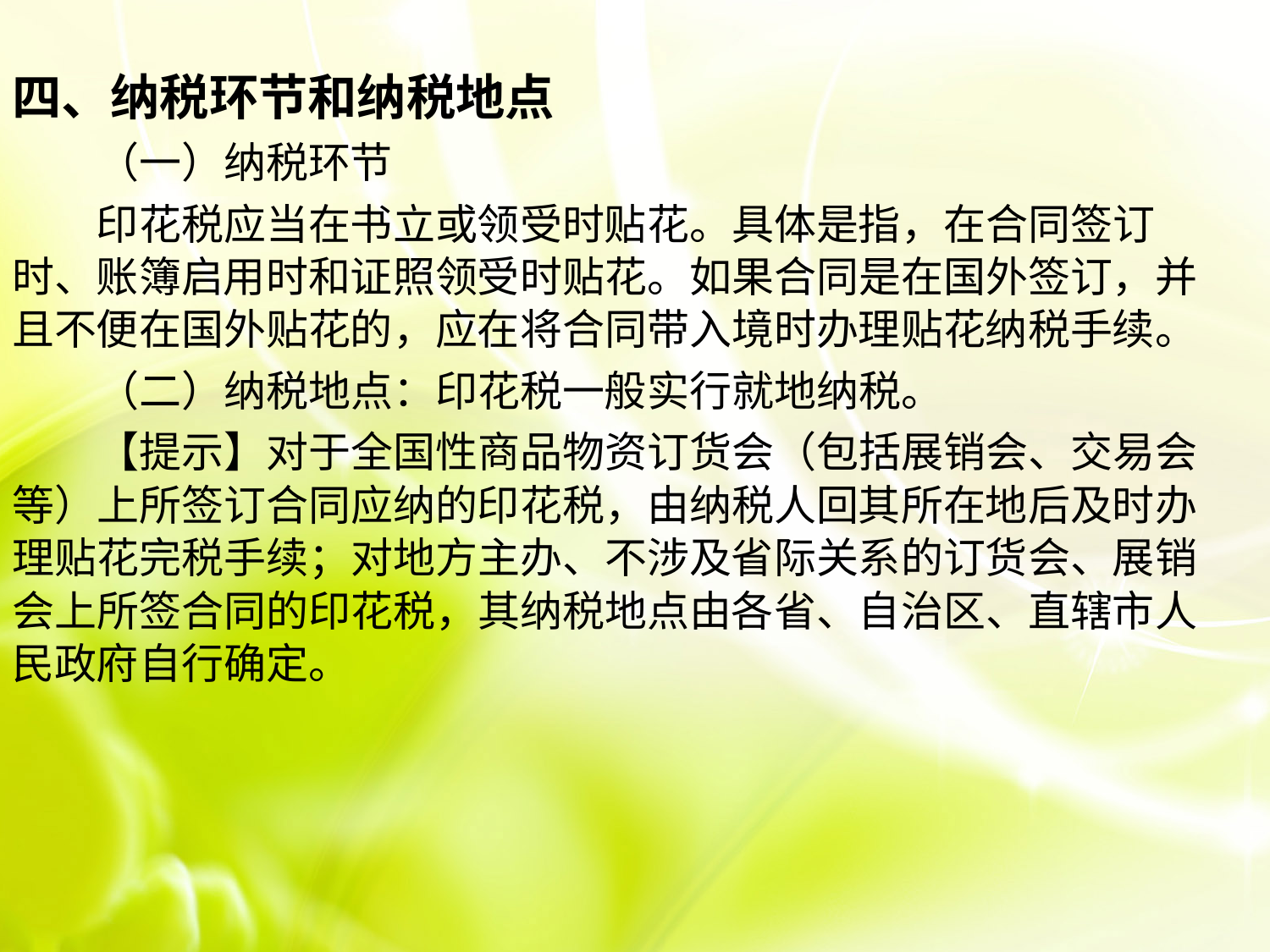

四、纳税环节和纳税地点
　　（一）纳税环节
　　印花税应当在书立或领受时贴花。具体是指，在合同签订时、账簿启用时和证照领受时贴花。如果合同是在国外签订，并且不便在国外贴花的，应在将合同带入境时办理贴花纳税手续。
　　（二）纳税地点：印花税一般实行就地纳税。
　　【提示】对于全国性商品物资订货会（包括展销会、交易会等）上所签订合同应纳的印花税，由纳税人回其所在地后及时办理贴花完税手续；对地方主办、不涉及省际关系的订货会、展销会上所签合同的印花税，其纳税地点由各省、自治区、直辖市人民政府自行确定。